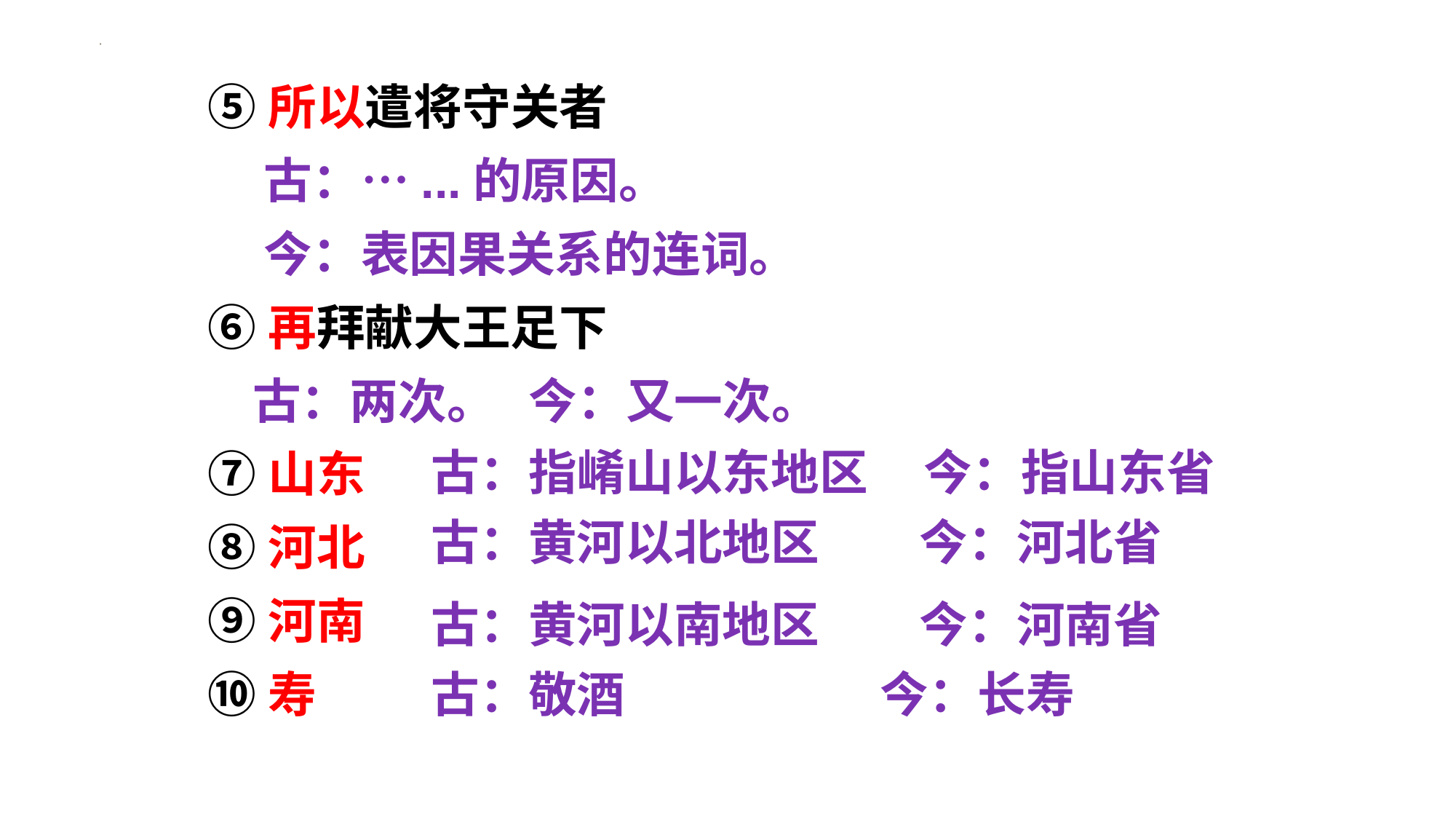

⑤所以遣将守关者
    古：…...的原因。
    今：表因果关系的连词。
⑥再拜献大王足下
   古：两次。   今：又一次。
⑦山东
⑧河北
⑨河南
⑩寿
古：指崤山以东地区     今：指山东省
古：黄河以北地区         今：河北省
古：黄河以南地区         今：河南省
古：敬酒                       今：长寿